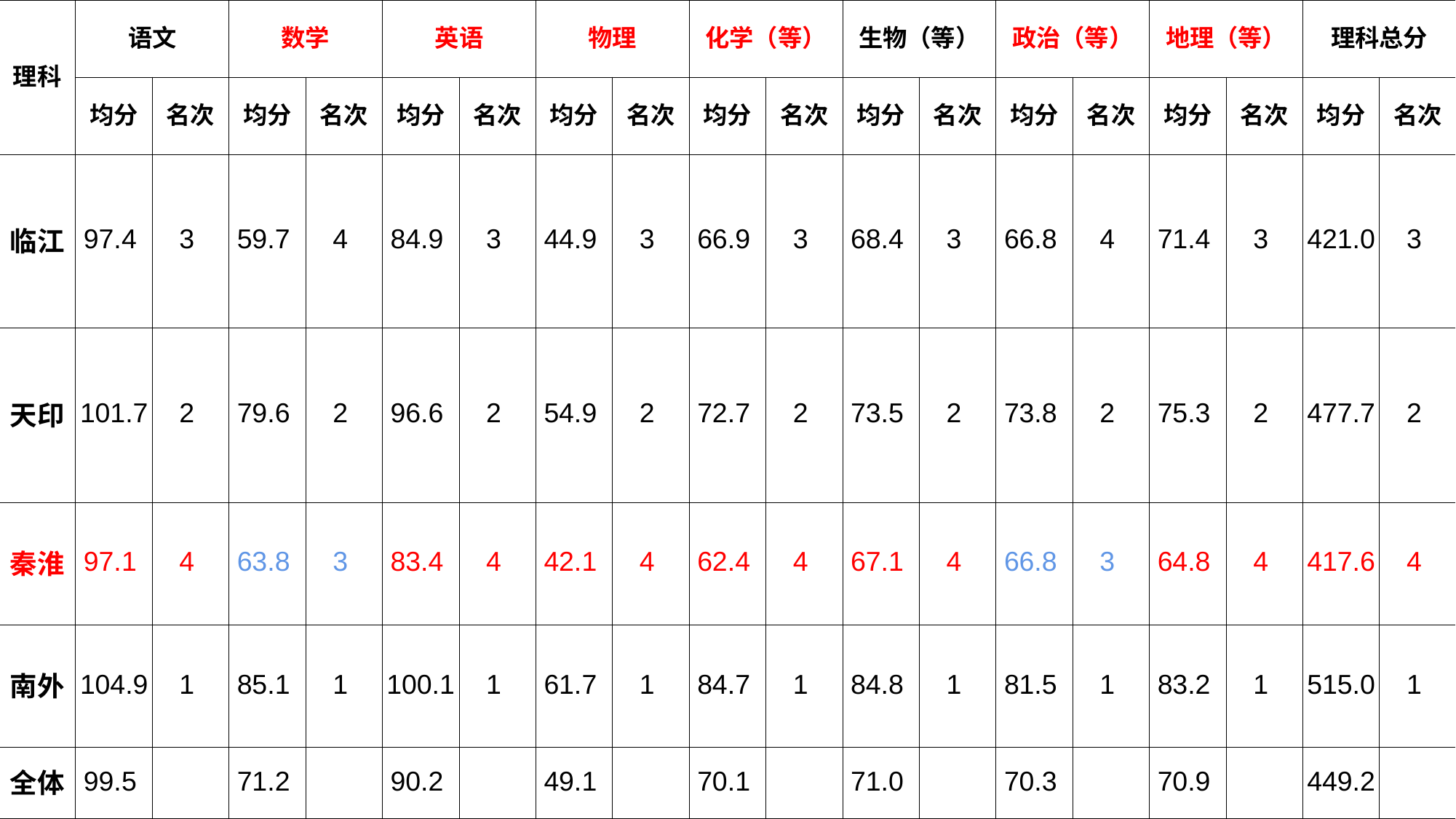

| 理科 | 语文 |  | 数学 |  | 英语 |  | 物理 |  | 化学（等） |  | 生物（等） |  | 政治（等） |  | 地理（等） |  | 理科总分 |  |
| --- | --- | --- | --- | --- | --- | --- | --- | --- | --- | --- | --- | --- | --- | --- | --- | --- | --- | --- |
|  | 均分 | 名次 | 均分 | 名次 | 均分 | 名次 | 均分 | 名次 | 均分 | 名次 | 均分 | 名次 | 均分 | 名次 | 均分 | 名次 | 均分 | 名次 |
| 临江 | 97.4 | 3 | 59.7 | 4 | 84.9 | 3 | 44.9 | 3 | 66.9 | 3 | 68.4 | 3 | 66.8 | 4 | 71.4 | 3 | 421.0 | 3 |
| 天印 | 101.7 | 2 | 79.6 | 2 | 96.6 | 2 | 54.9 | 2 | 72.7 | 2 | 73.5 | 2 | 73.8 | 2 | 75.3 | 2 | 477.7 | 2 |
| 秦淮 | 97.1 | 4 | 63.8 | 3 | 83.4 | 4 | 42.1 | 4 | 62.4 | 4 | 67.1 | 4 | 66.8 | 3 | 64.8 | 4 | 417.6 | 4 |
| 南外 | 104.9 | 1 | 85.1 | 1 | 100.1 | 1 | 61.7 | 1 | 84.7 | 1 | 84.8 | 1 | 81.5 | 1 | 83.2 | 1 | 515.0 | 1 |
| 全体 | 99.5 |  | 71.2 |  | 90.2 |  | 49.1 |  | 70.1 |  | 71.0 |  | 70.3 |  | 70.9 |  | 449.2 |  |